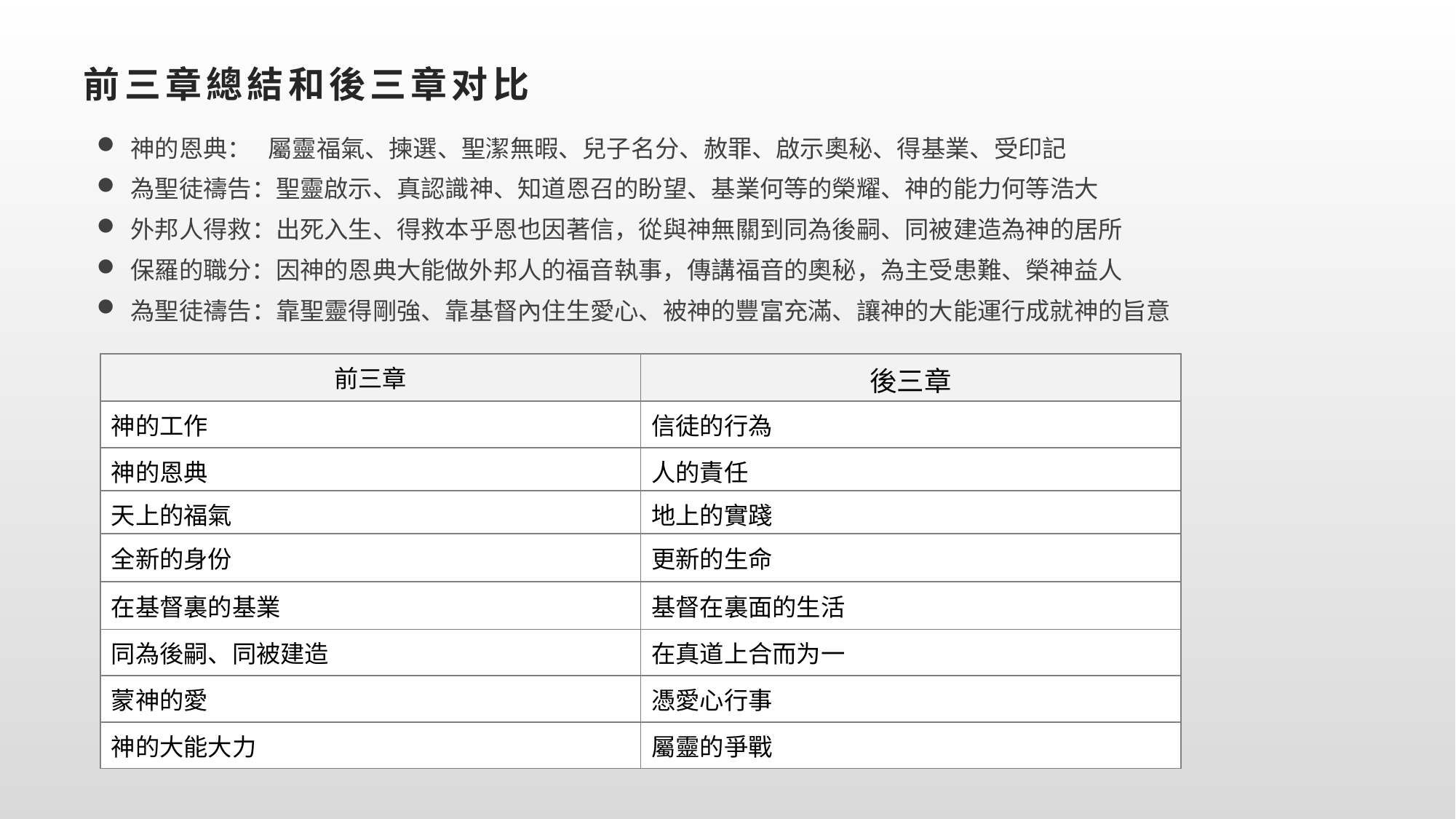

# 前三章總結和後三章对比
神的恩典：   屬靈福氣、揀選、聖潔無暇、兒子名分、赦罪、啟示奧秘、得基業、受印記
為聖徒禱告：聖靈啟示、真認識神、知道恩召的盼望、基業何等的榮耀、神的能力何等浩大
外邦人得救：出死入生、得救本乎恩也因著信，從與神無關到同為後嗣、同被建造為神的居所
保羅的職分：因神的恩典大能做外邦人的福音執事，傳講福音的奧秘，為主受患難、榮神益人
為聖徒禱告：靠聖靈得剛強、靠基督內住生愛心、被神的豐富充滿、讓神的大能運行成就神的旨意
| 前三章 | 後三章 |
| --- | --- |
| 神的工作 | 信徒的行為 |
| 神的恩典 | 人的責任 |
| 天上的福氣 | 地上的實踐 |
| 全新的身份 | 更新的生命 |
| 在基督裏的基業 | 基督在裏面的生活 |
| 同為後嗣、同被建造 | 在真道上合而为一 |
| 蒙神的愛 | 憑愛心行事 |
| 神的大能大力 | 屬靈的爭戰 |